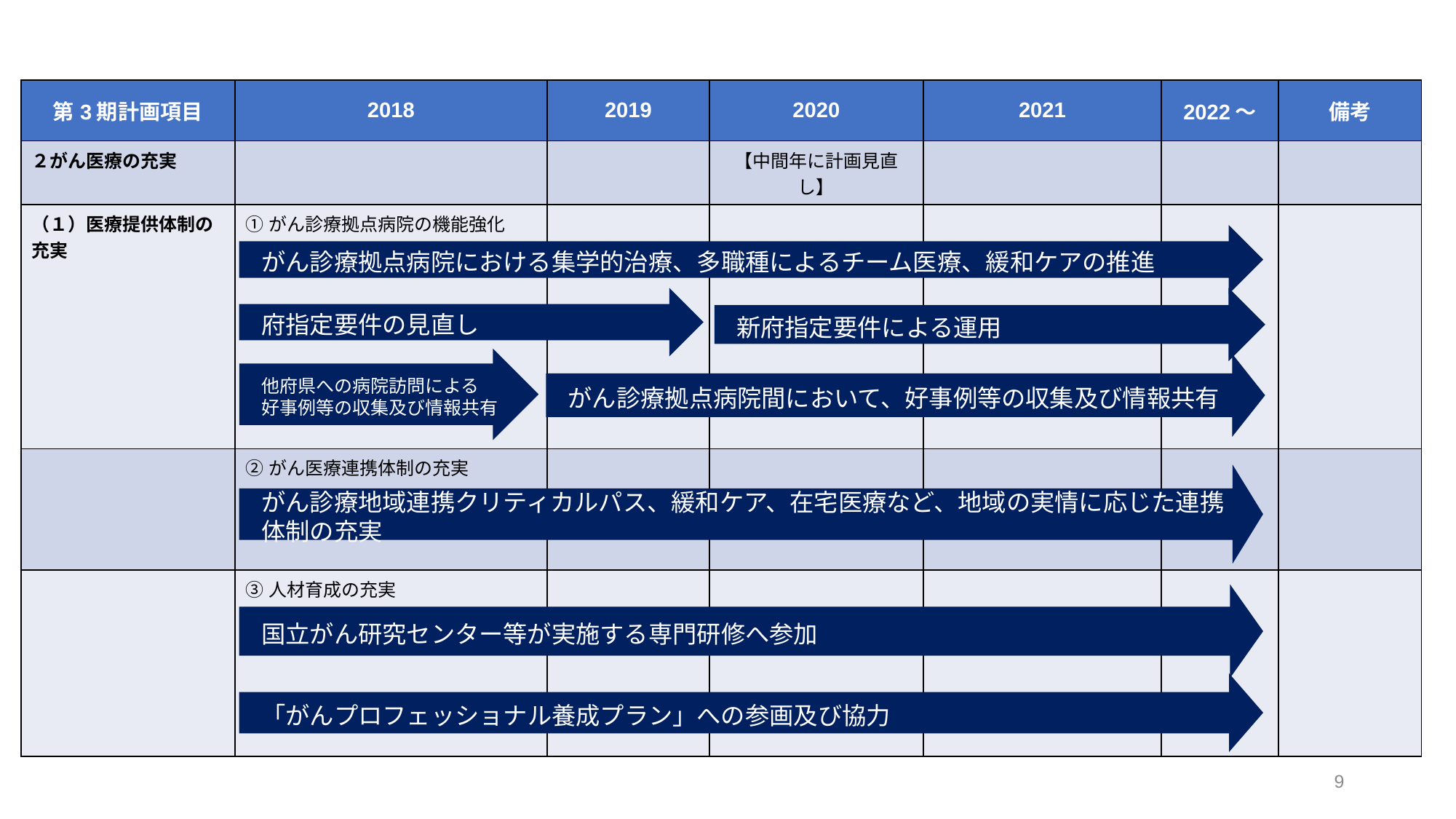

| 第3期計画項目 | 2018 | 2019 | 2020 | 2021 | 2022～ | 備考 |
| --- | --- | --- | --- | --- | --- | --- |
| ２がん医療の充実 |  |  | 【中間年に計画見直し】 |  |  |  |
| （１）医療提供体制の充実 | ①がん診療拠点病院の機能強化 |  |  |  |  |  |
|  | ②がん医療連携体制の充実 |  |  |  |  |  |
|  | ③人材育成の充実 |  |  |  |  |  |
がん診療拠点病院における集学的治療、多職種によるチーム医療、緩和ケアの推進
府指定要件の見直し
新府指定要件による運用
他府県への病院訪問による
好事例等の収集及び情報共有
がん診療拠点病院間において、好事例等の収集及び情報共有
がん診療地域連携クリティカルパス、緩和ケア、在宅医療など、地域の実情に応じた連携体制の充実
国立がん研究センター等が実施する専門研修へ参加
「がんプロフェッショナル養成プラン」への参画及び協力
9